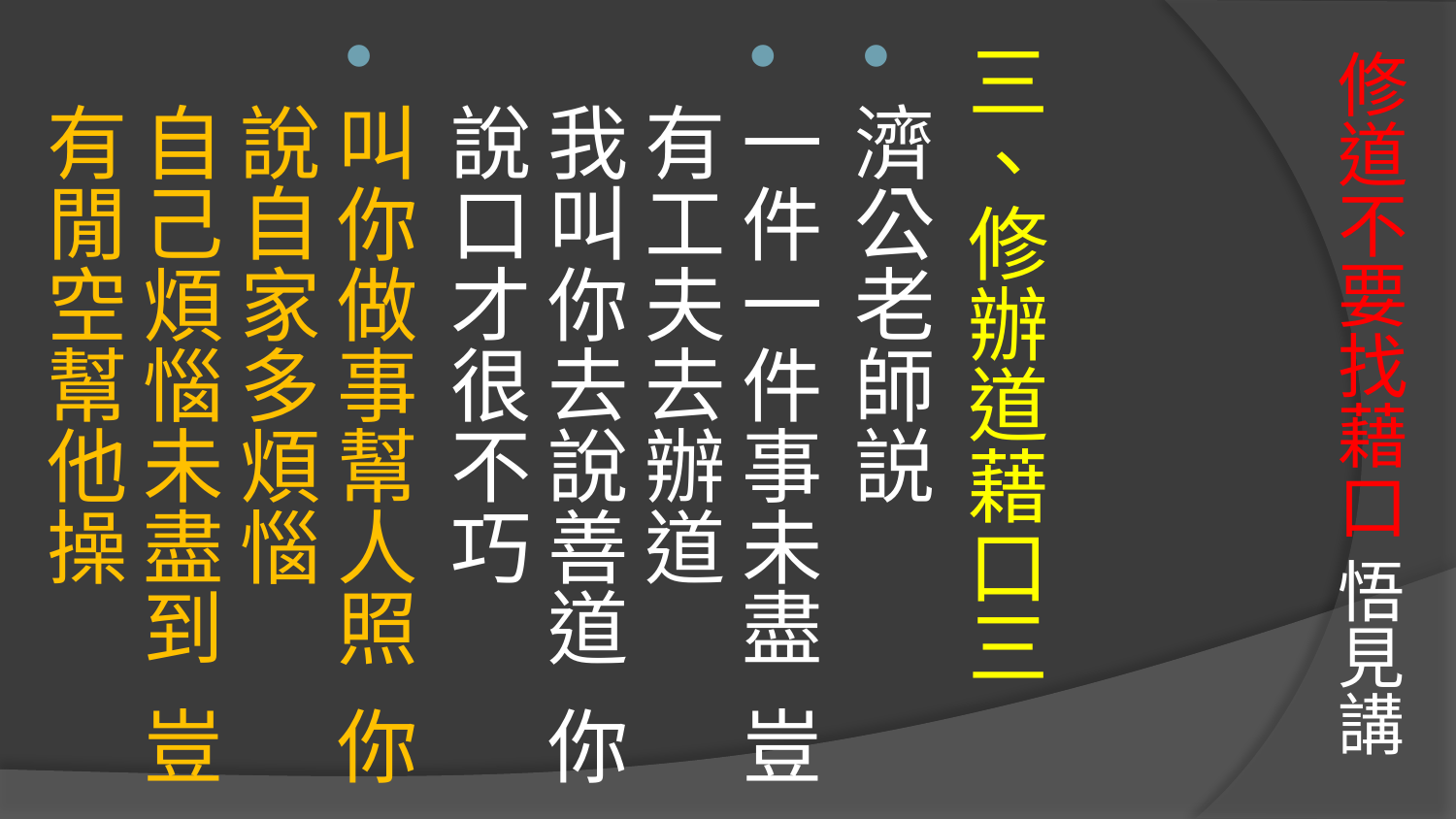

# 修道不要找藉口 悟見講
三、修辦道藉口三
濟公老師説
一件一件事未盡  豈有工夫去辦道
我叫你去說善道  你說口才很不巧
叫你做事幫人照  你說自家多煩惱
自己煩惱未盡到  豈有閒空幫他操